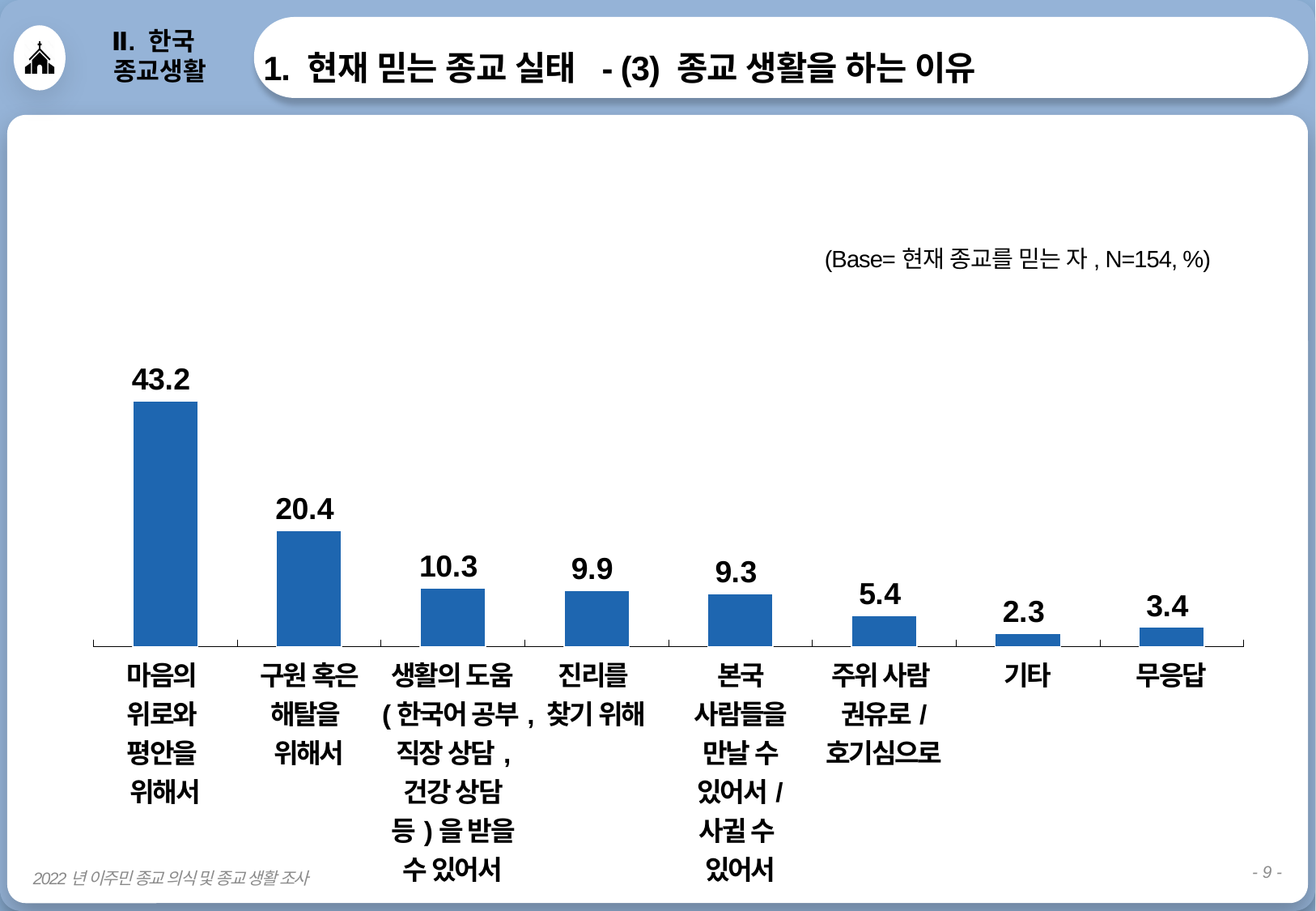

1. 현재 믿는 종교 실태  - (3) 종교 생활을 하는 이유
Ⅱ. 한국
 종교생활

### Chart

| Category | 개신교인 |
|---|---|
(Base=현재 종교를 믿는 자, N=154, %)
| 마음의 위로와 평안을 위해서 | 구원 혹은 해탈을 위해서 | 생활의 도움 (한국어 공부,직장 상담, 건강 상담 등)을 받을 수 있어서 | 진리를 찾기 위해 | 본국 사람들을 만날 수 있어서/ 사귈 수 있어서 | 주위 사람 권유로/ 호기심으로 | 기타 | 무응답 |
| --- | --- | --- | --- | --- | --- | --- | --- |